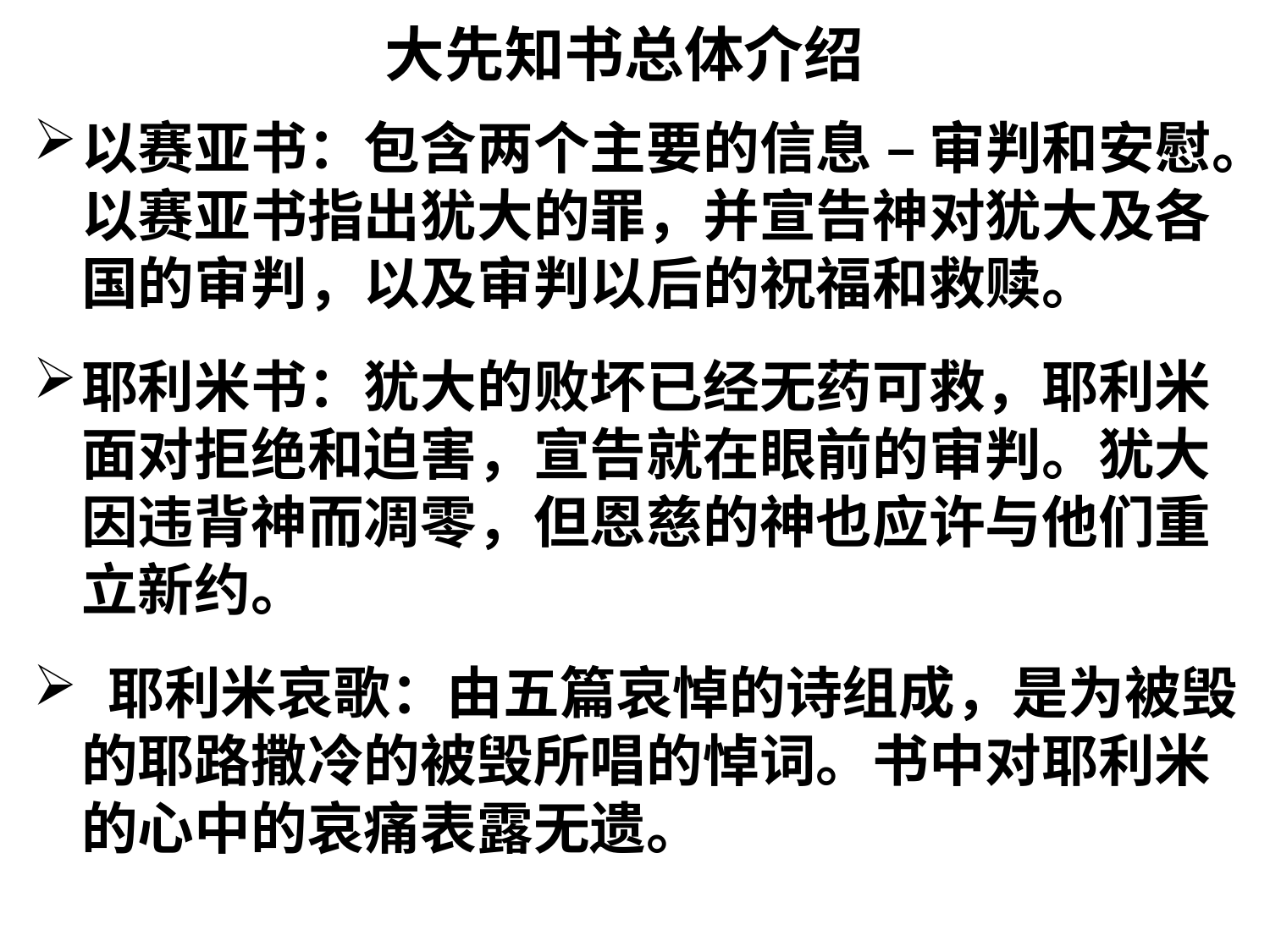

# 大先知书总体介绍
以赛亚书：包含两个主要的信息 – 审判和安慰。以赛亚书指出犹大的罪，并宣告神对犹大及各国的审判，以及审判以后的祝福和救赎。

耶利米书：犹大的败坏已经无药可救，耶利米面对拒绝和迫害，宣告就在眼前的审判。犹大因违背神而凋零，但恩慈的神也应许与他们重立新约。

 耶利米哀歌：由五篇哀悼的诗组成，是为被毁的耶路撒冷的被毁所唱的悼词。书中对耶利米的心中的哀痛表露无遗。